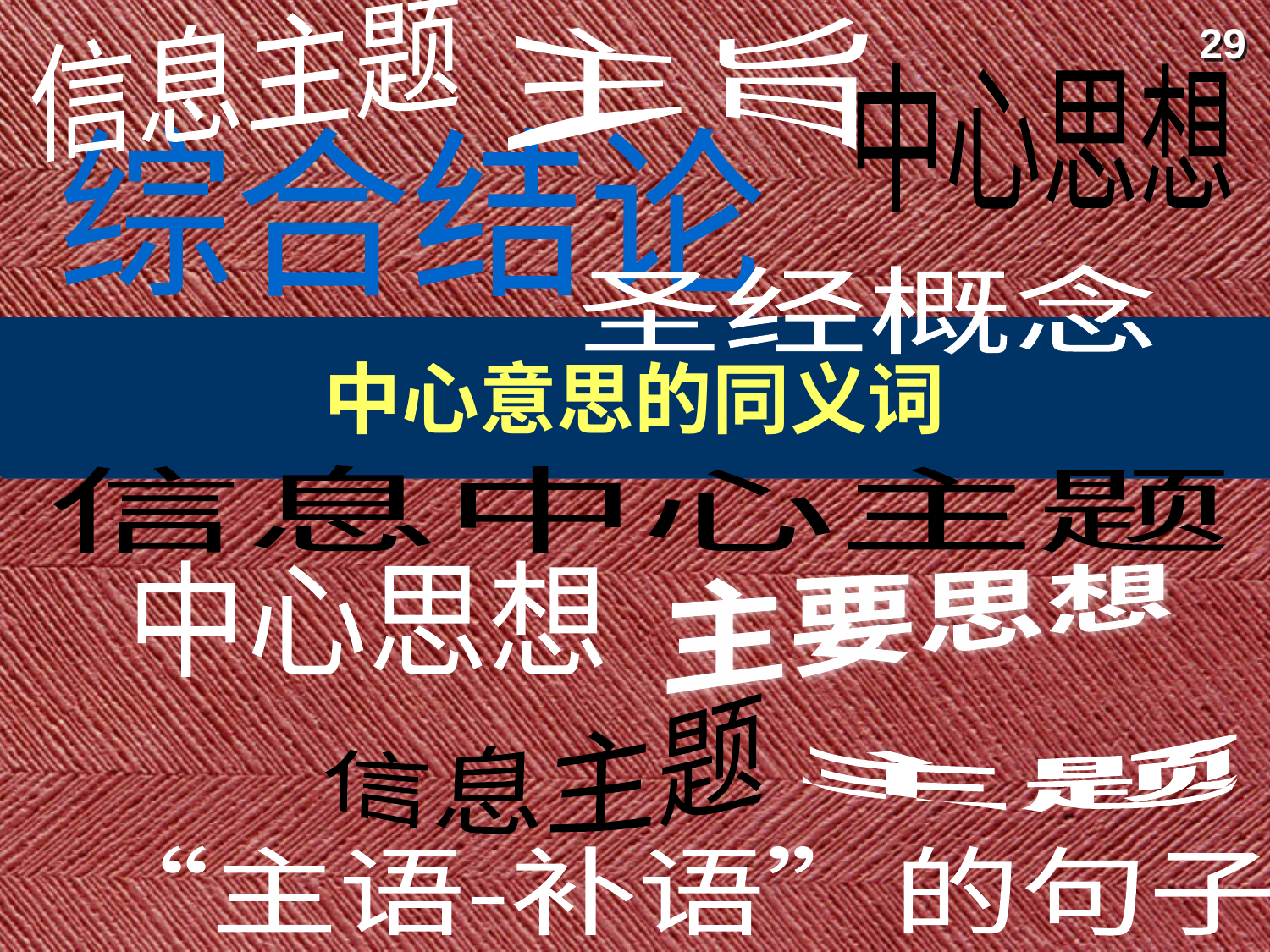

主旨
信息主题
29
中心思想
综合结论
圣经概念
# 中心意思的同义词
信息中心主题
中心思想
主要思想
信息主题
主题
“主语-补语”的句子